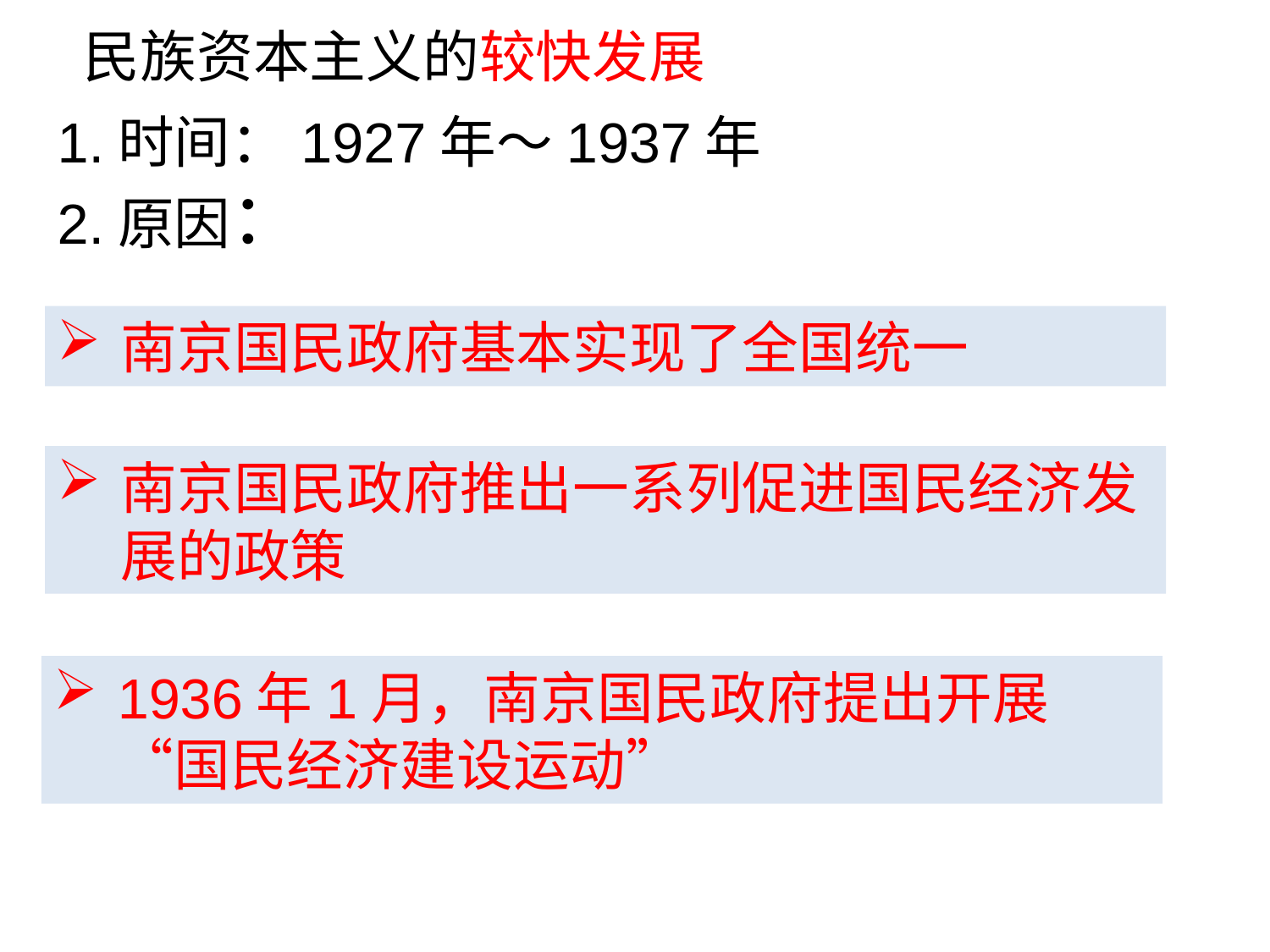

民族资本主义的较快发展
1.时间：1927年～1937年
2.原因：
南京国民政府基本实现了全国统一
南京国民政府推出一系列促进国民经济发展的政策
1936年1月，南京国民政府提出开展“国民经济建设运动”